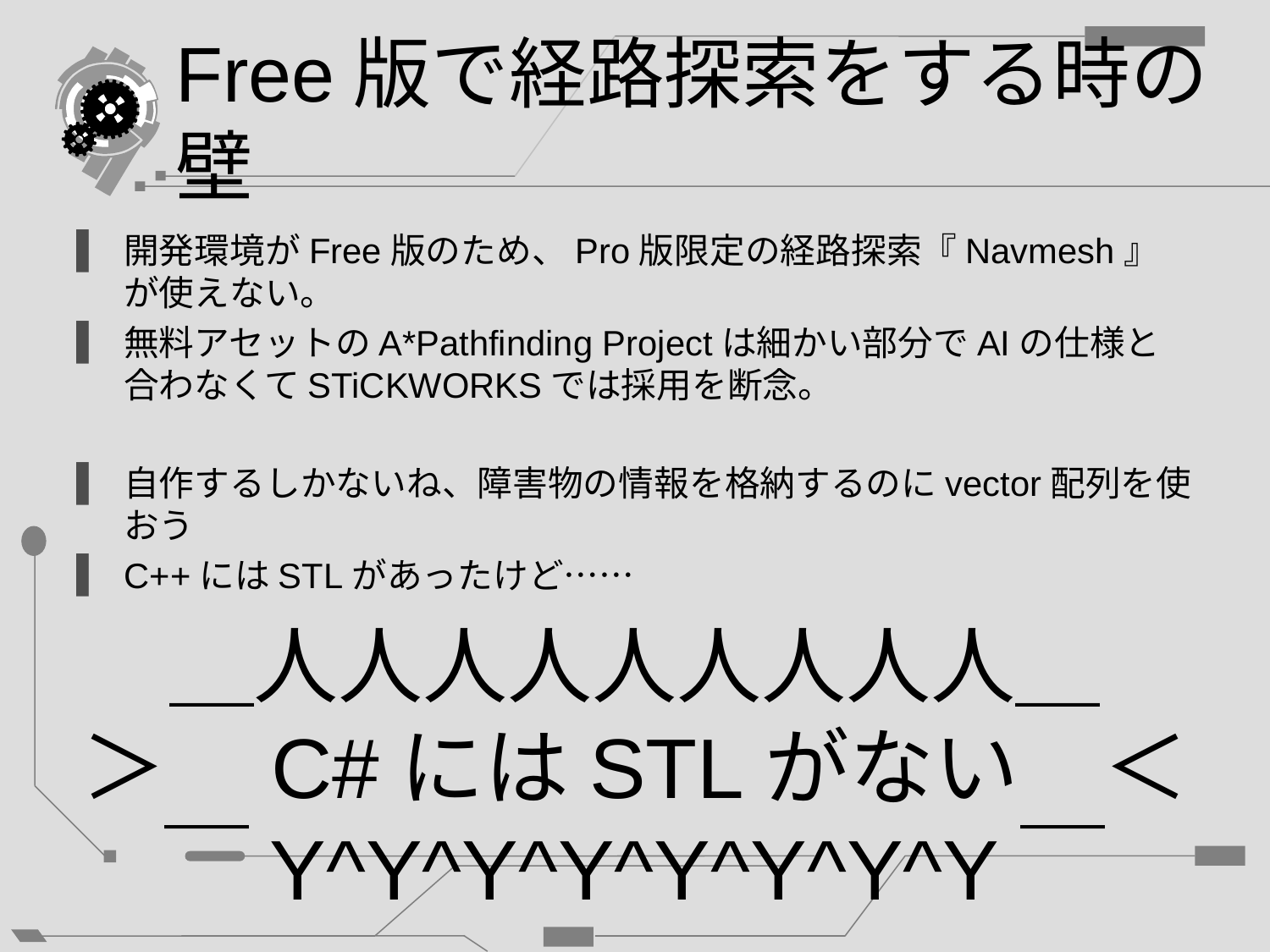

# Free版で経路探索をする時の壁

開発環境がFree版のため、Pro版限定の経路探索『Navmesh』が使えない。
無料アセットのA*Pathfinding Projectは細かい部分でAIの仕様と合わなくてSTiCKWORKSでは採用を断念。

自作するしかないね、障害物の情報を格納するのにvector配列を使おう
C++にはSTLがあったけど……
＿人人人人人人人人人＿
＞　C#にはSTLがない　＜
￣Y^Y^Y^Y^Y^Y^Y^Y￣